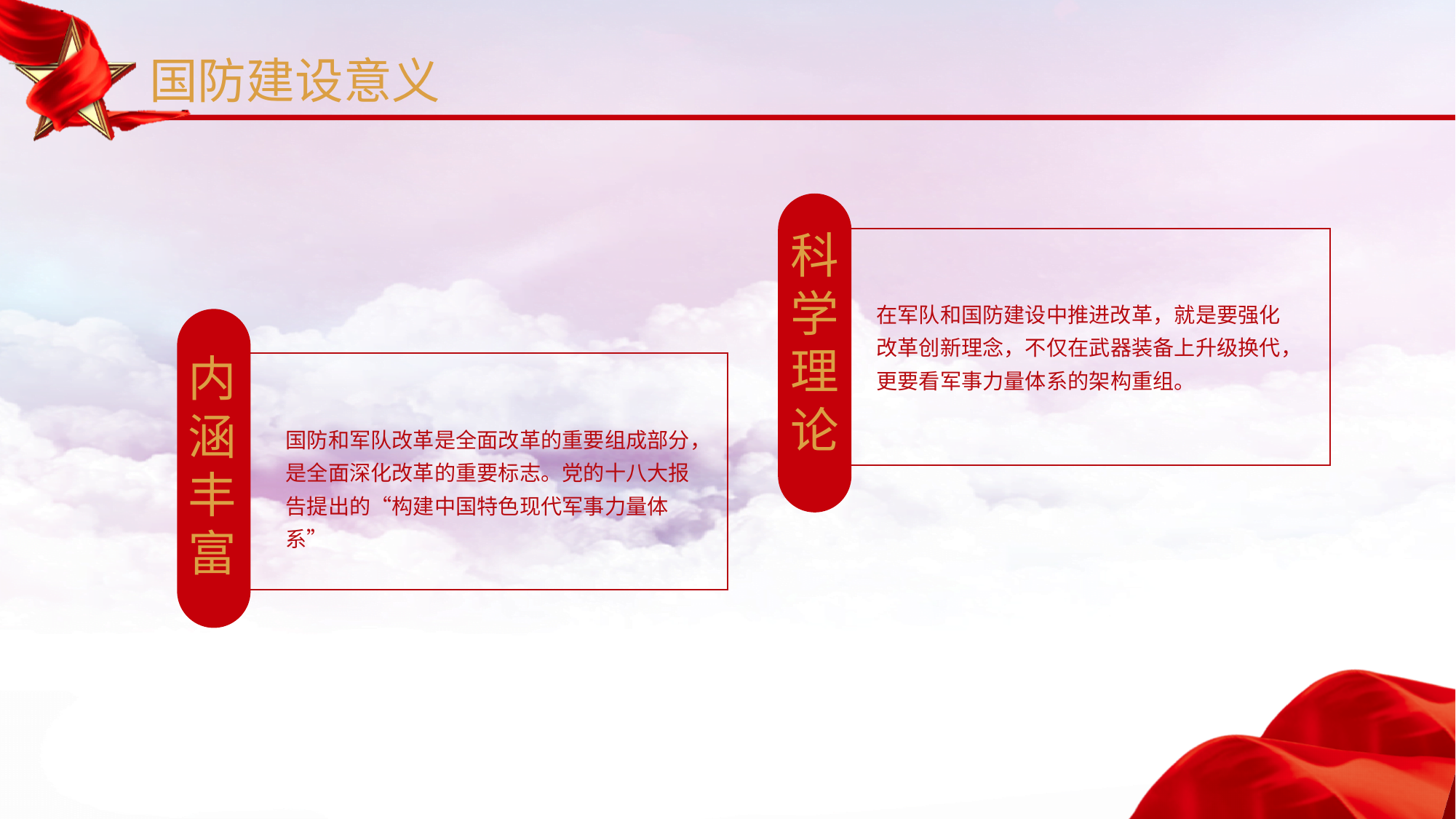

国防建设意义

科学理论

在军队和国防建设中推进改革，就是要强化改革创新理念，不仅在武器装备上升级换代，更要看军事力量体系的架构重组。

内
涵
丰
富

国防和军队改革是全面改革的重要组成部分，是全面深化改革的重要标志。党的十八大报告提出的“构建中国特色现代军事力量体系”